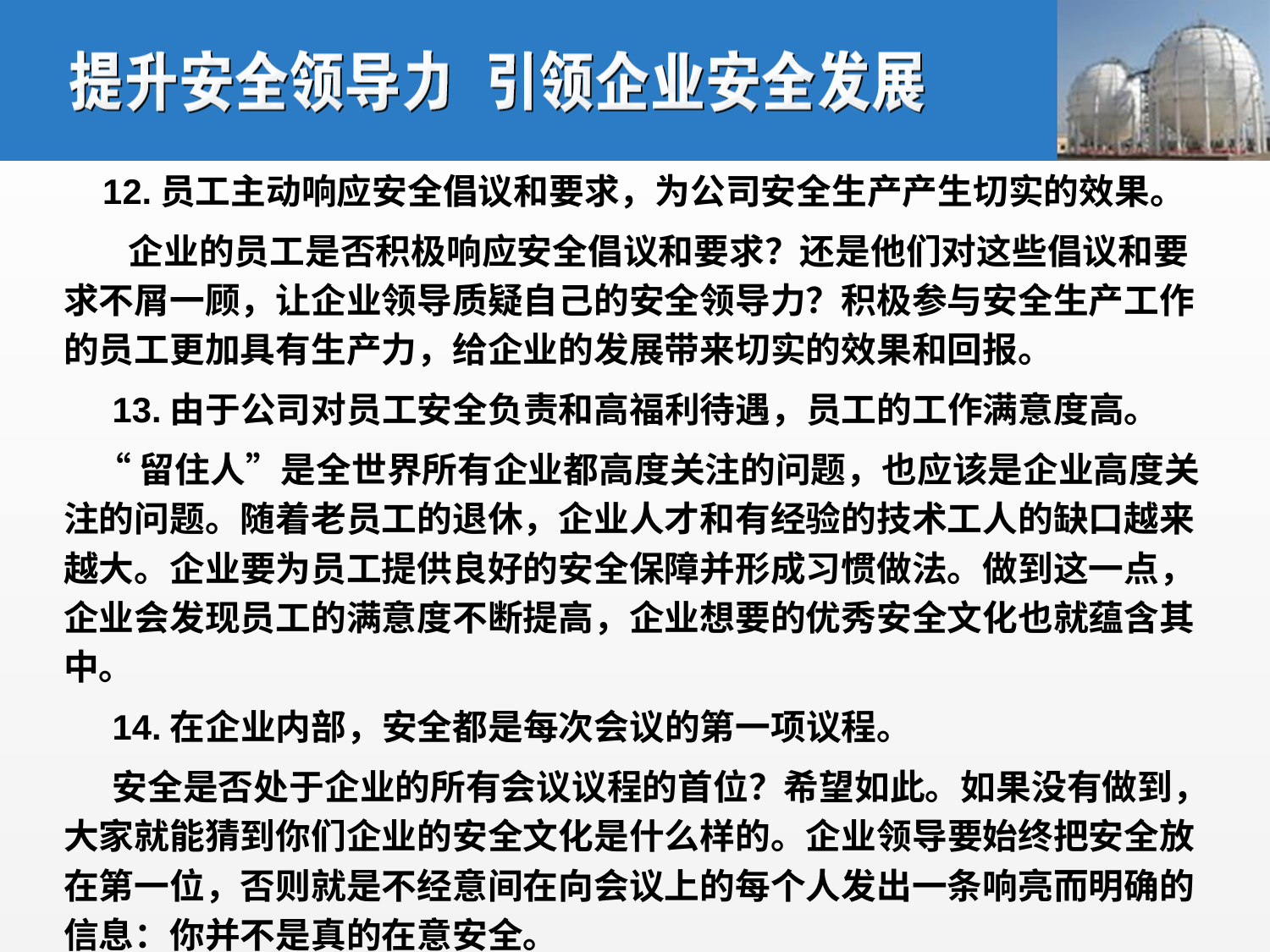

12.员工主动响应安全倡议和要求，为公司安全生产产生切实的效果。
       企业的员工是否积极响应安全倡议和要求？还是他们对这些倡议和要求不屑一顾，让企业领导质疑自己的安全领导力？积极参与安全生产工作的员工更加具有生产力，给企业的发展带来切实的效果和回报。
     13.由于公司对员工安全负责和高福利待遇，员工的工作满意度高。
    “留住人”是全世界所有企业都高度关注的问题，也应该是企业高度关注的问题。随着老员工的退休，企业人才和有经验的技术工人的缺口越来越大。企业要为员工提供良好的安全保障并形成习惯做法。做到这一点，企业会发现员工的满意度不断提高，企业想要的优秀安全文化也就蕴含其中。
     14.在企业内部，安全都是每次会议的第一项议程。
     安全是否处于企业的所有会议议程的首位？希望如此。如果没有做到，大家就能猜到你们企业的安全文化是什么样的。企业领导要始终把安全放在第一位，否则就是不经意间在向会议上的每个人发出一条响亮而明确的信息：你并不是真的在意安全。